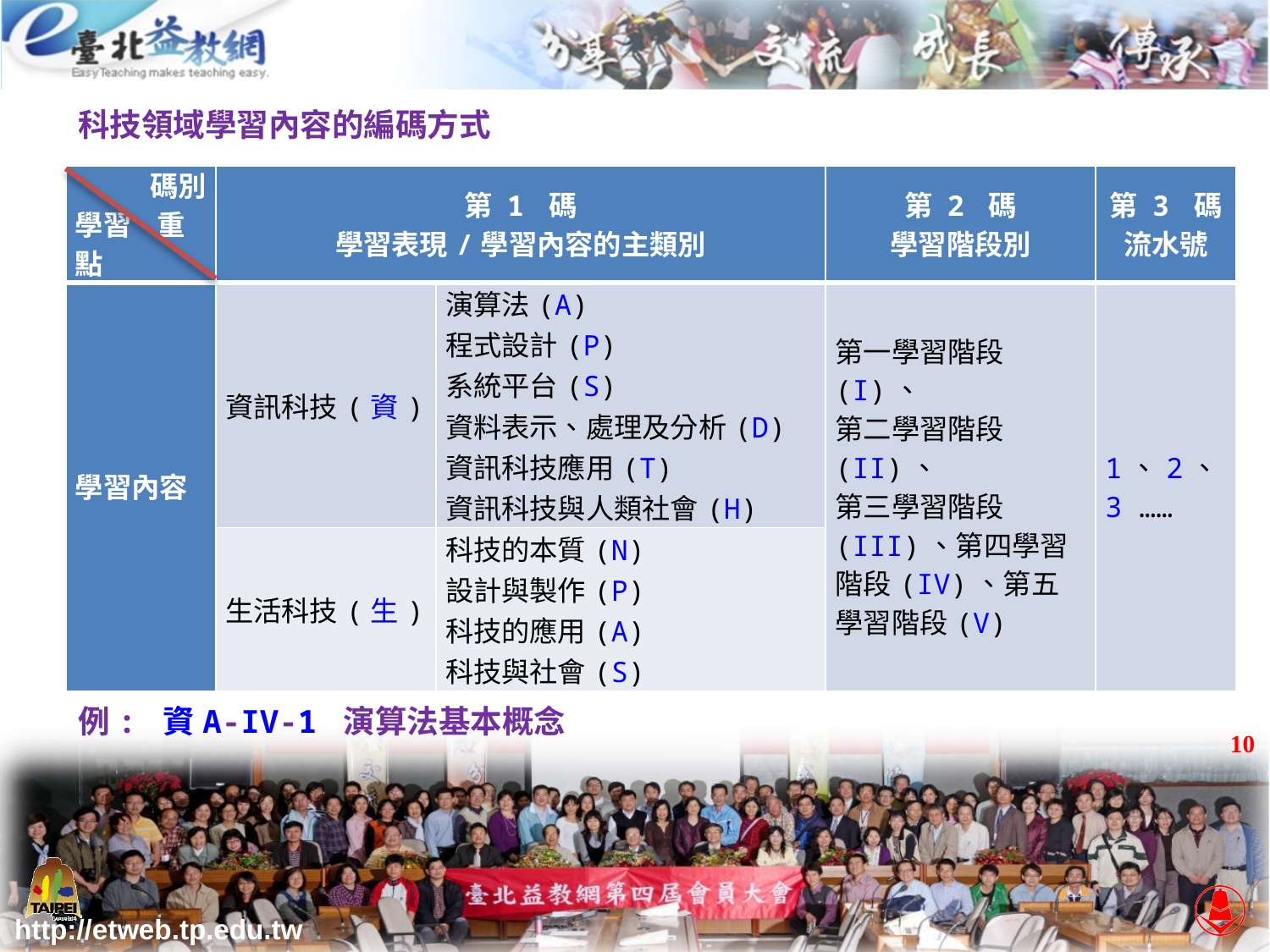

科技領域學習內容的編碼方式
| 碼別 學習 重點 | 第 1 碼 學習表現/學習內容的主類別 |  | 第 2 碼 學習階段別 | 第 3 碼 流水號 |
| --- | --- | --- | --- | --- |
| 學習內容 | 資訊科技(資) | 演算法(A) 程式設計(P) 系統平台(S) 資料表示、處理及分析(D) 資訊科技應用(T) 資訊科技與人類社會(H) | 第一學習階段(I)、 第二學習階段(II)、 第三學習階段(III)、第四學習階段(IV)、第五學習階段(V) | 1、2、3 …… |
|  | 生活科技(生) | 科技的本質(N) 設計與製作(P) 科技的應用(A) 科技與社會(S) |  |  |
例: 資A-IV-1 演算法基本概念
10